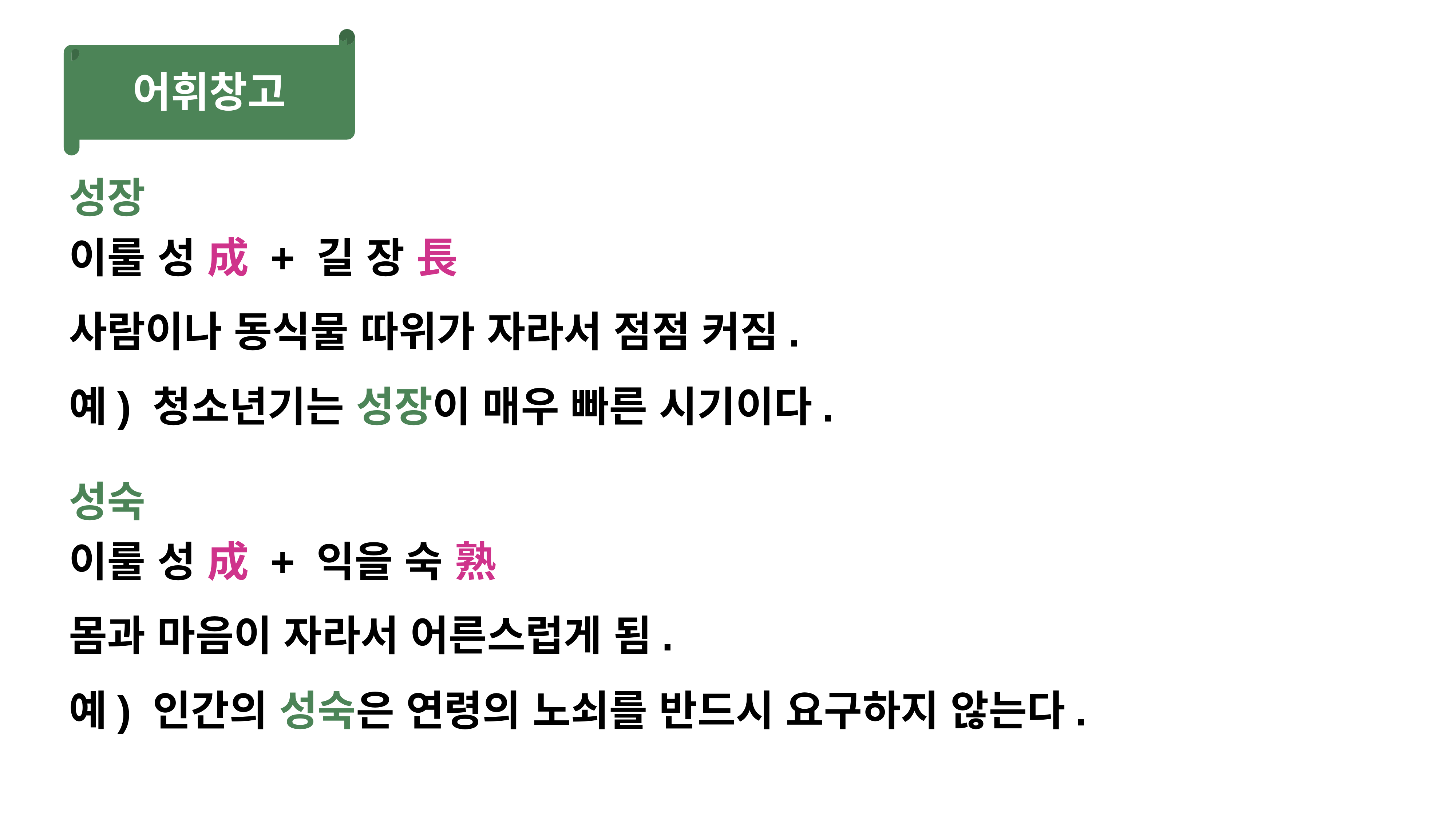

어휘창고
성장
이룰 성 成 + 길 장 長
사람이나 동식물 따위가 자라서 점점 커짐.
예) 청소년기는 성장이 매우 빠른 시기이다.
성숙
이룰 성 成 + 익을 숙 熟
몸과 마음이 자라서 어른스럽게 됨.
예) 인간의 성숙은 연령의 노쇠를 반드시 요구하지 않는다.